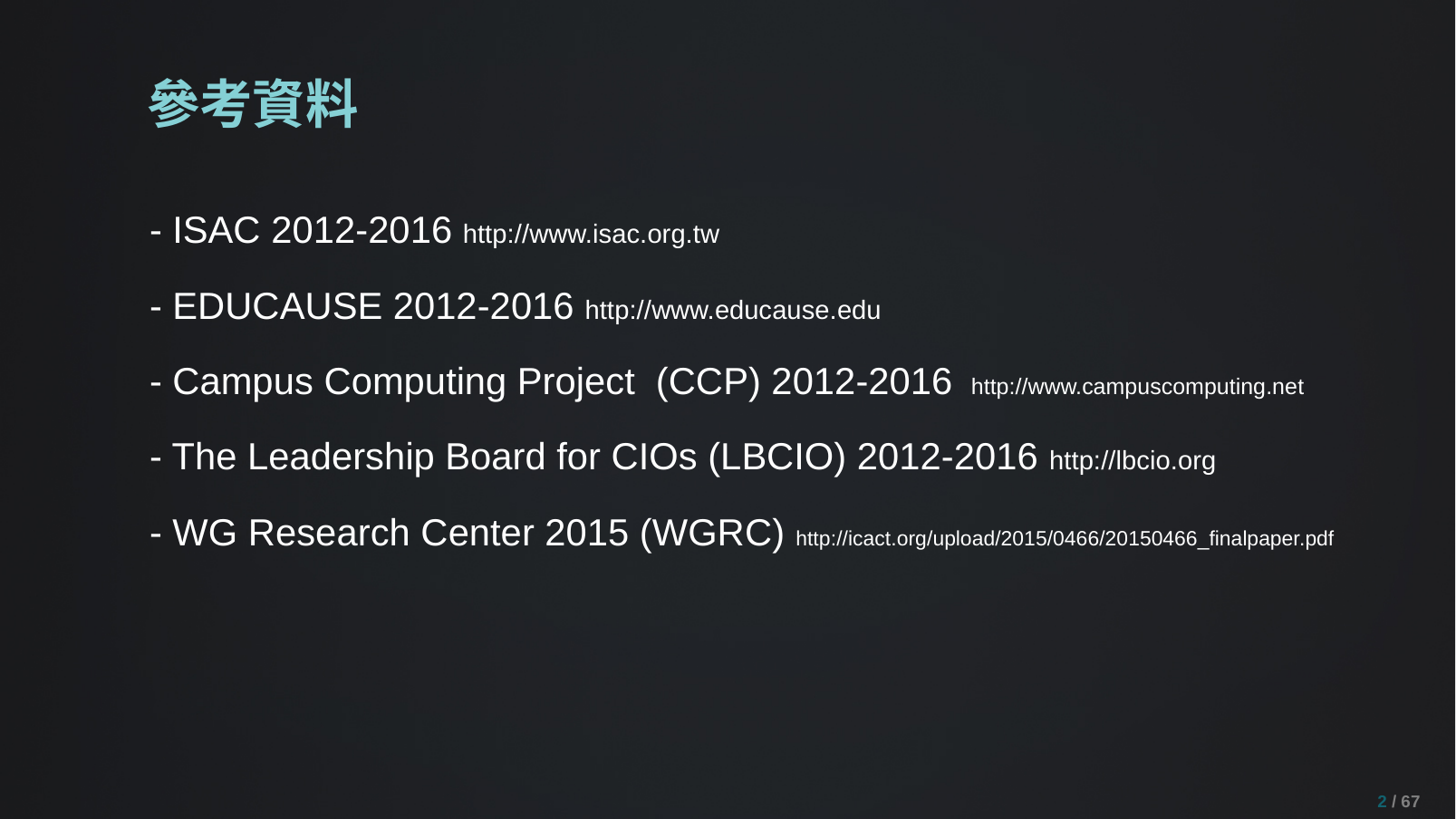

# 參考資料
- ISAC 2012-2016 http://www.isac.org.tw
- EDUCAUSE 2012-2016 http://www.educause.edu
- Campus Computing Project  (CCP) 2012-2016  http://www.campuscomputing.net
- The Leadership Board for CIOs (LBCIO) 2012-2016 http://lbcio.org
- WG Research Center 2015 (WGRC) http://icact.org/upload/2015/0466/20150466_finalpaper.pdf